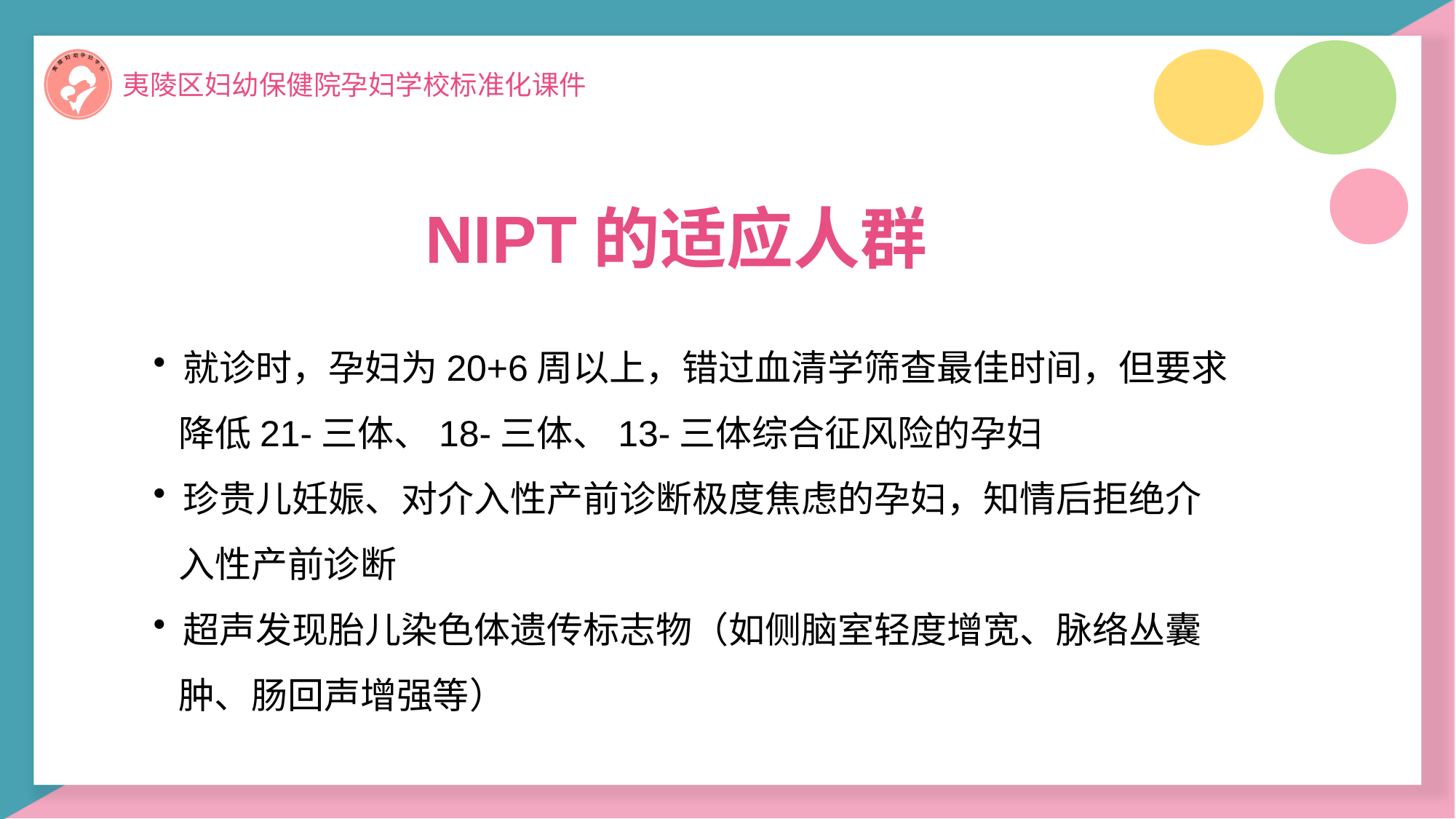

NIPT的适应人群
 就诊时，孕妇为20+6周以上，错过血清学筛查最佳时间，但要求
  降低21-三体、18-三体、13-三体综合征风险的孕妇
 珍贵儿妊娠、对介入性产前诊断极度焦虑的孕妇，知情后拒绝介
  入性产前诊断
 超声发现胎儿染色体遗传标志物（如侧脑室轻度增宽、脉络丛囊
  肿、肠回声增强等）